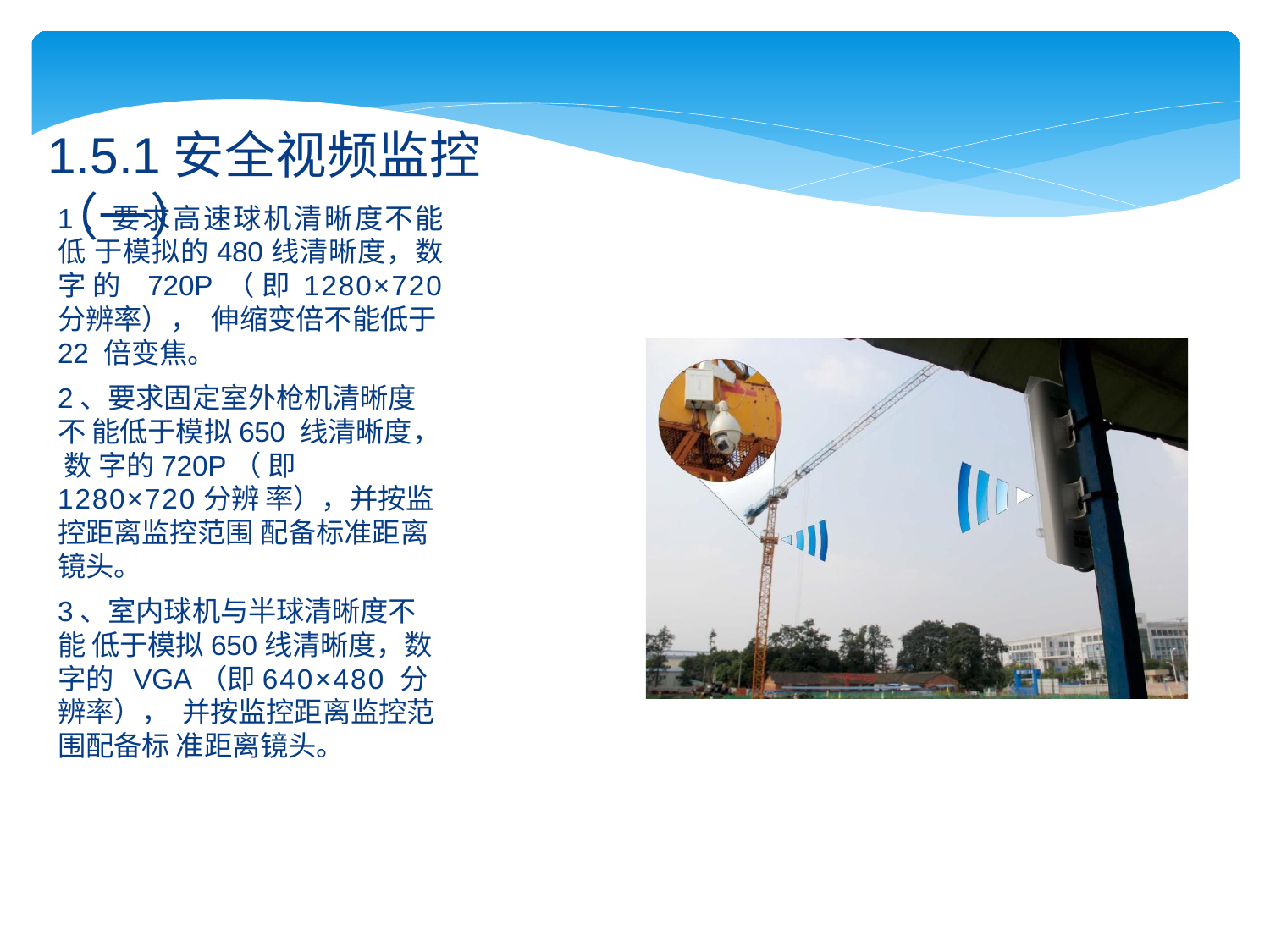

# 1.5.1安全视频监控（一）
1、要求高速球机清晰度不能低 于模拟的480线清晰度，数字的 720P（即1280×720 分辨率），  伸缩变倍不能低于22 倍变焦。
2、要求固定室外枪机清晰度不 能低于模拟650 线清晰度， 数 字的720P（ 即1280×720分辨 率），并按监控距离监控范围 配备标准距离镜头。
3、室内球机与半球清晰度不能 低于模拟650线清晰度，数字的  VGA（即640×480 分辨率），  并按监控距离监控范围配备标 准距离镜头。